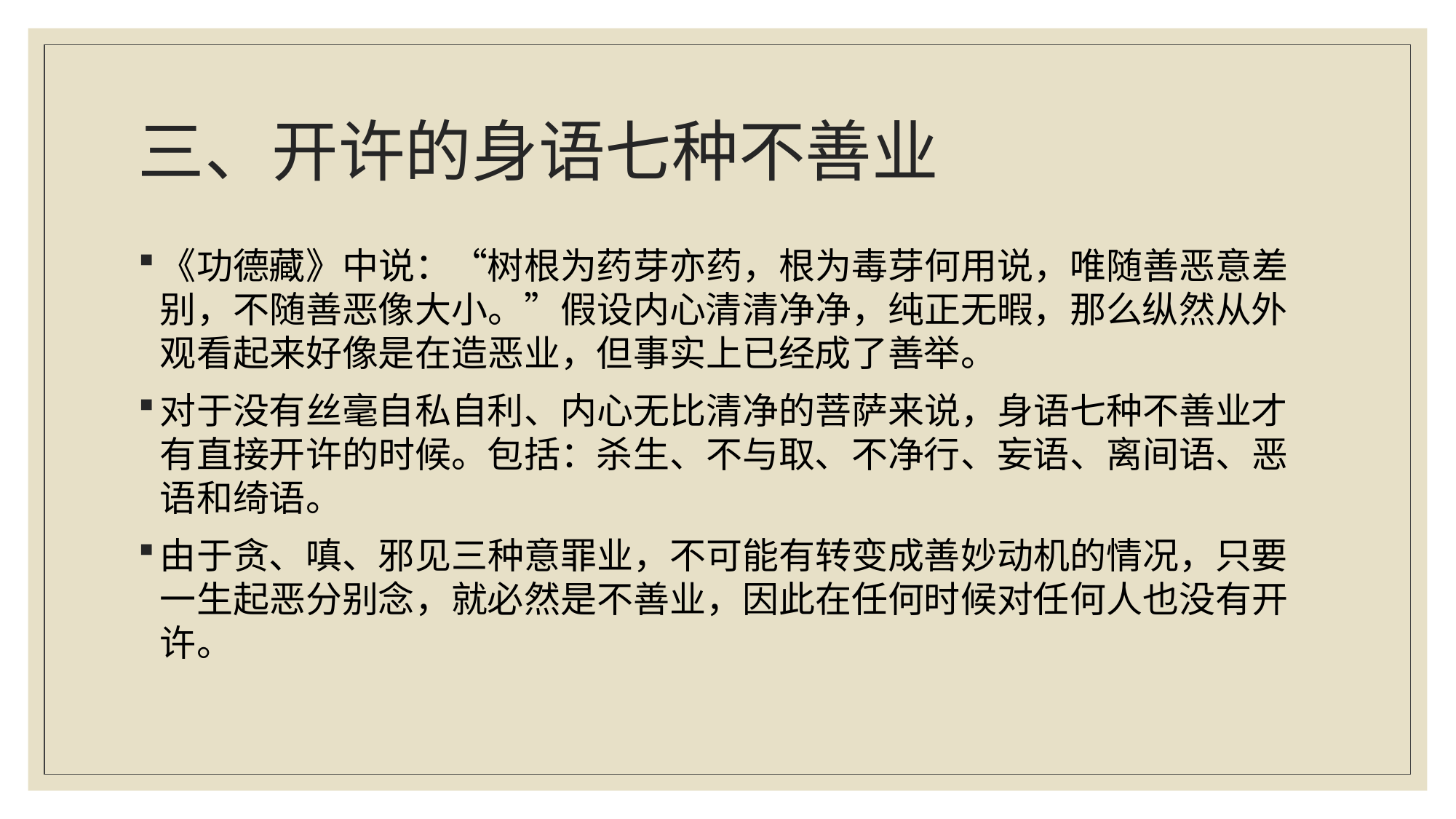

# 三、开许的身语七种不善业
《功德藏》中说：“树根为药芽亦药，根为毒芽何用说，唯随善恶意差别，不随善恶像大小。”假设内心清清净净，纯正无暇，那么纵然从外观看起来好像是在造恶业，但事实上已经成了善举。
对于没有丝毫自私自利、内心无比清净的菩萨来说，身语七种不善业才有直接开许的时候。包括：杀生、不与取、不净行、妄语、离间语、恶语和绮语。
由于贪、嗔、邪见三种意罪业，不可能有转变成善妙动机的情况，只要一生起恶分别念，就必然是不善业，因此在任何时候对任何人也没有开许。